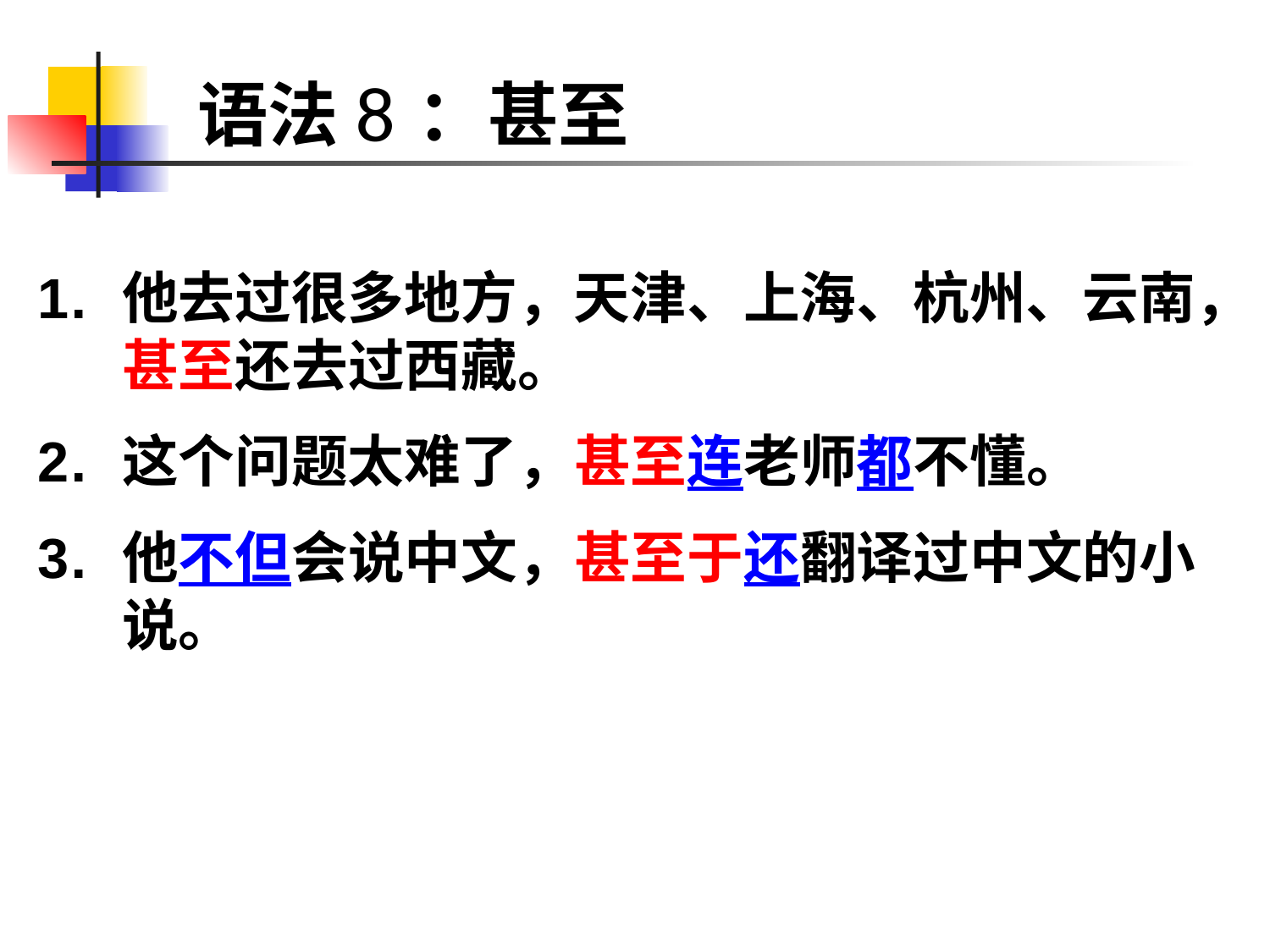

# 语法8：甚至
他去过很多地方，天津、上海、杭州、云南，甚至还去过西藏。
这个问题太难了，甚至连老师都不懂。
他不但会说中文，甚至于还翻译过中文的小说。